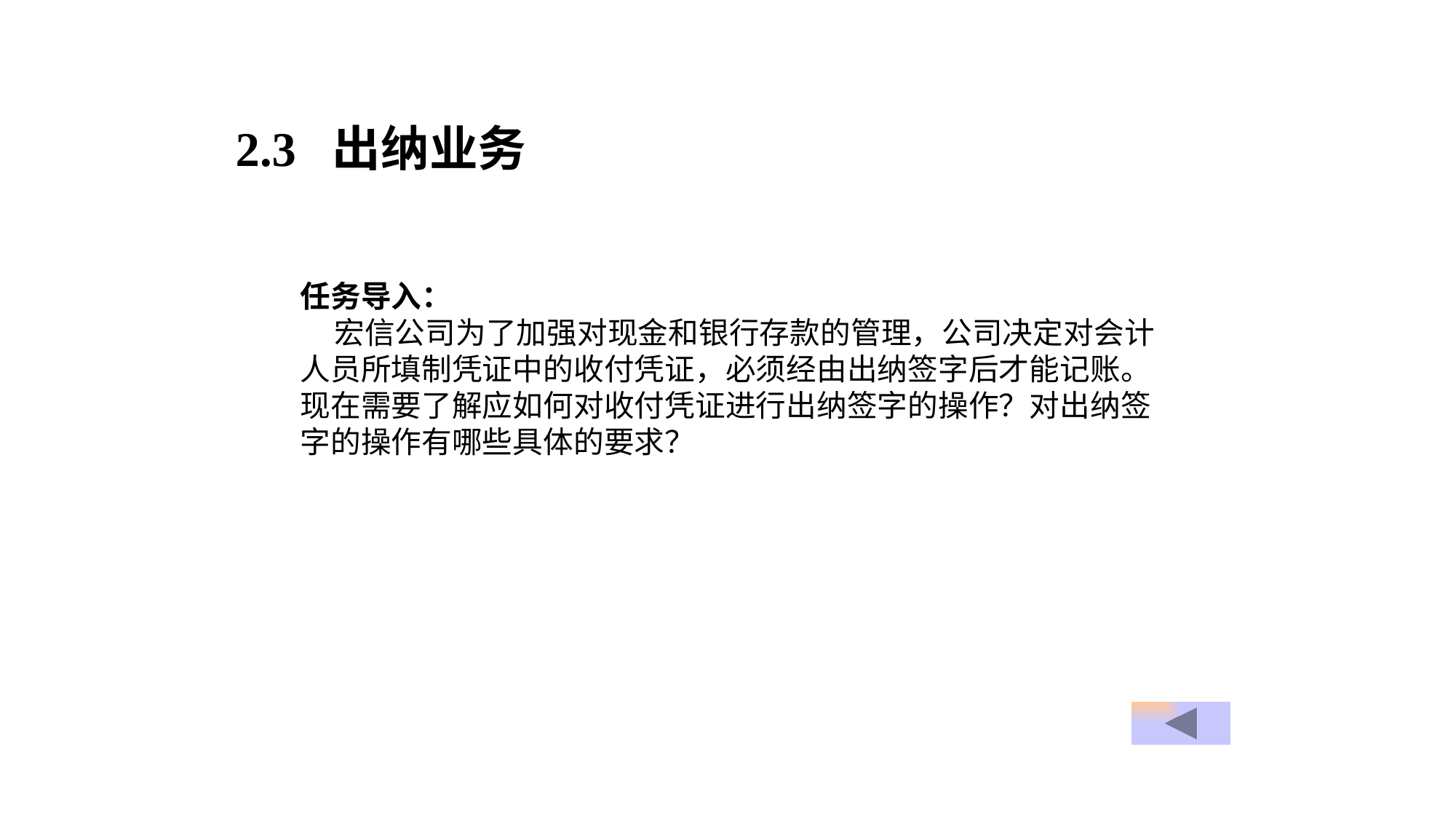

2.3  出纳业务
任务导入：
    宏信公司为了加强对现金和银行存款的管理，公司决定对会计人员所填制凭证中的收付凭证，必须经由出纳签字后才能记账。现在需要了解应如何对收付凭证进行出纳签字的操作？对出纳签字的操作有哪些具体的要求？